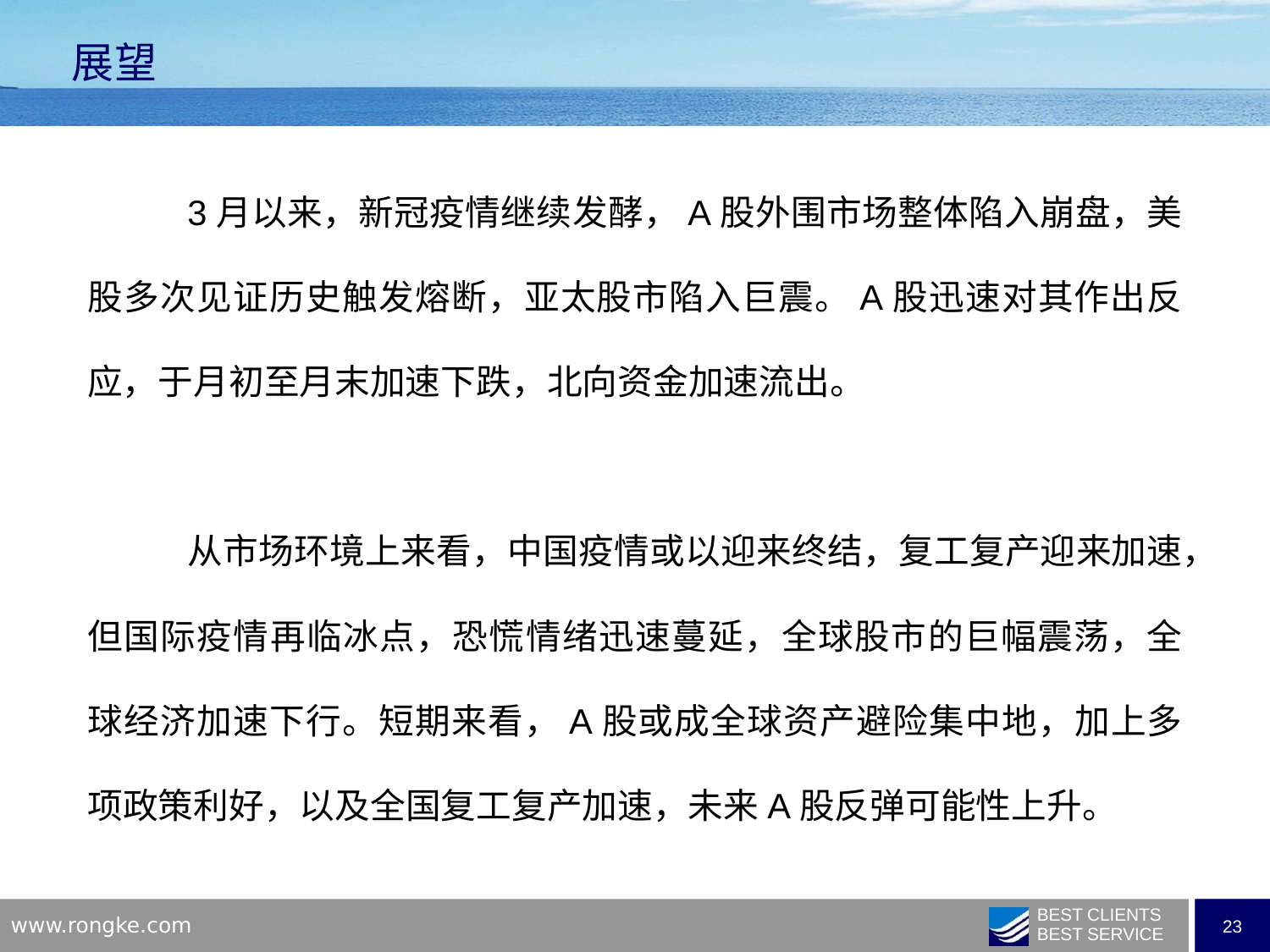

展望
3月以来，新冠疫情继续发酵，A股外围市场整体陷入崩盘，美股多次见证历史触发熔断，亚太股市陷入巨震。A股迅速对其作出反应，于月初至月末加速下跌，北向资金加速流出。

从市场环境上来看，中国疫情或以迎来终结，复工复产迎来加速，但国际疫情再临冰点，恐慌情绪迅速蔓延，全球股市的巨幅震荡，全球经济加速下行。短期来看，A股或成全球资产避险集中地，加上多项政策利好，以及全国复工复产加速，未来A股反弹可能性上升。